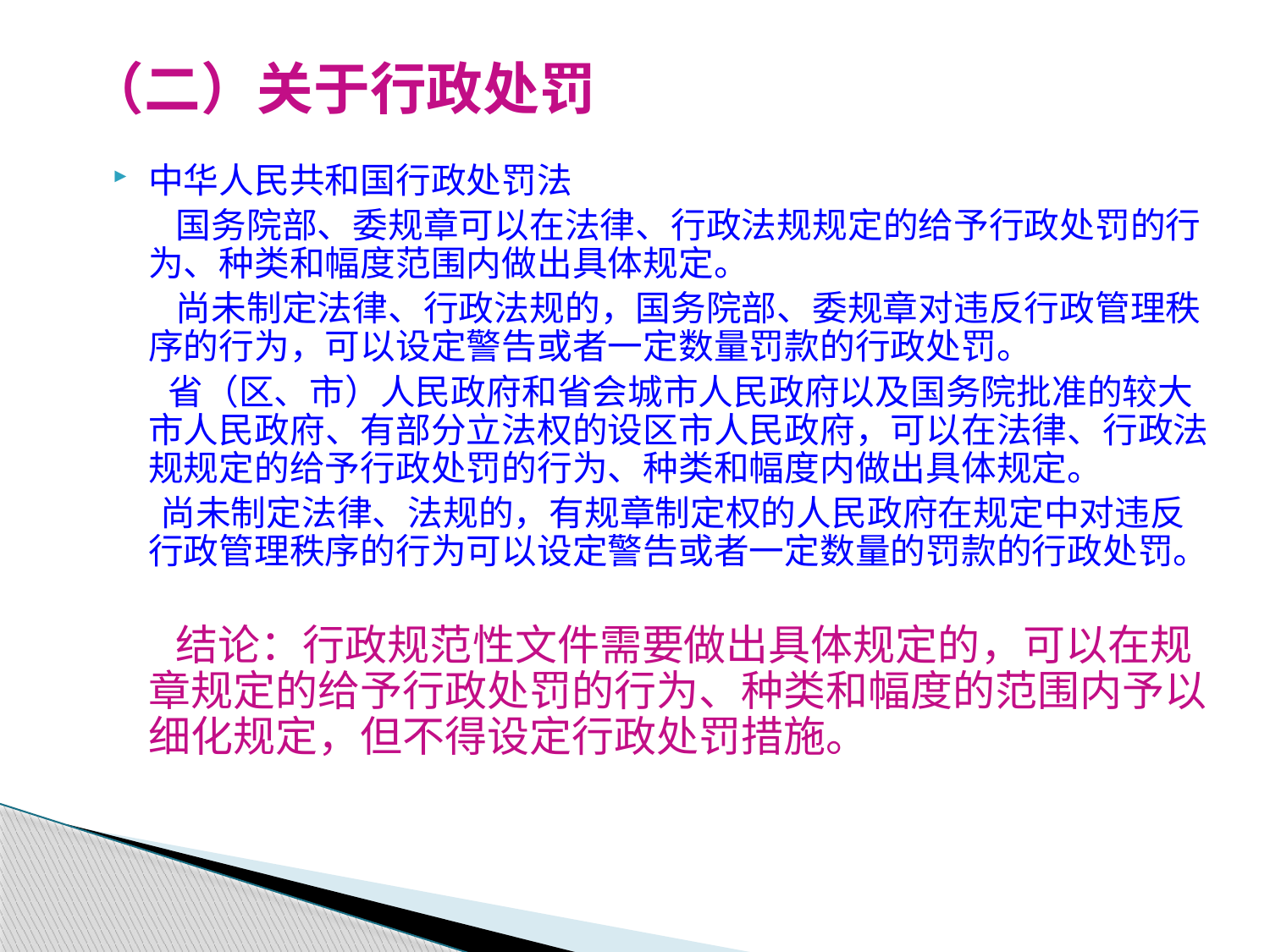

（二）关于行政处罚
中华人民共和国行政处罚法
       国务院部、委规章可以在法律、行政法规规定的给予行政处罚的行为、种类和幅度范围内做出具体规定。
       尚未制定法律、行政法规的，国务院部、委规章对违反行政管理秩序的行为，可以设定警告或者一定数量罚款的行政处罚。
      省（区、市）人民政府和省会城市人民政府以及国务院批准的较大市人民政府、有部分立法权的设区市人民政府，可以在法律、行政法规规定的给予行政处罚的行为、种类和幅度内做出具体规定。
     尚未制定法律、法规的，有规章制定权的人民政府在规定中对违反行政管理秩序的行为可以设定警告或者一定数量的罚款的行政处罚。

       结论：行政规范性文件需要做出具体规定的，可以在规章规定的给予行政处罚的行为、种类和幅度的范围内予以细化规定，但不得设定行政处罚措施。